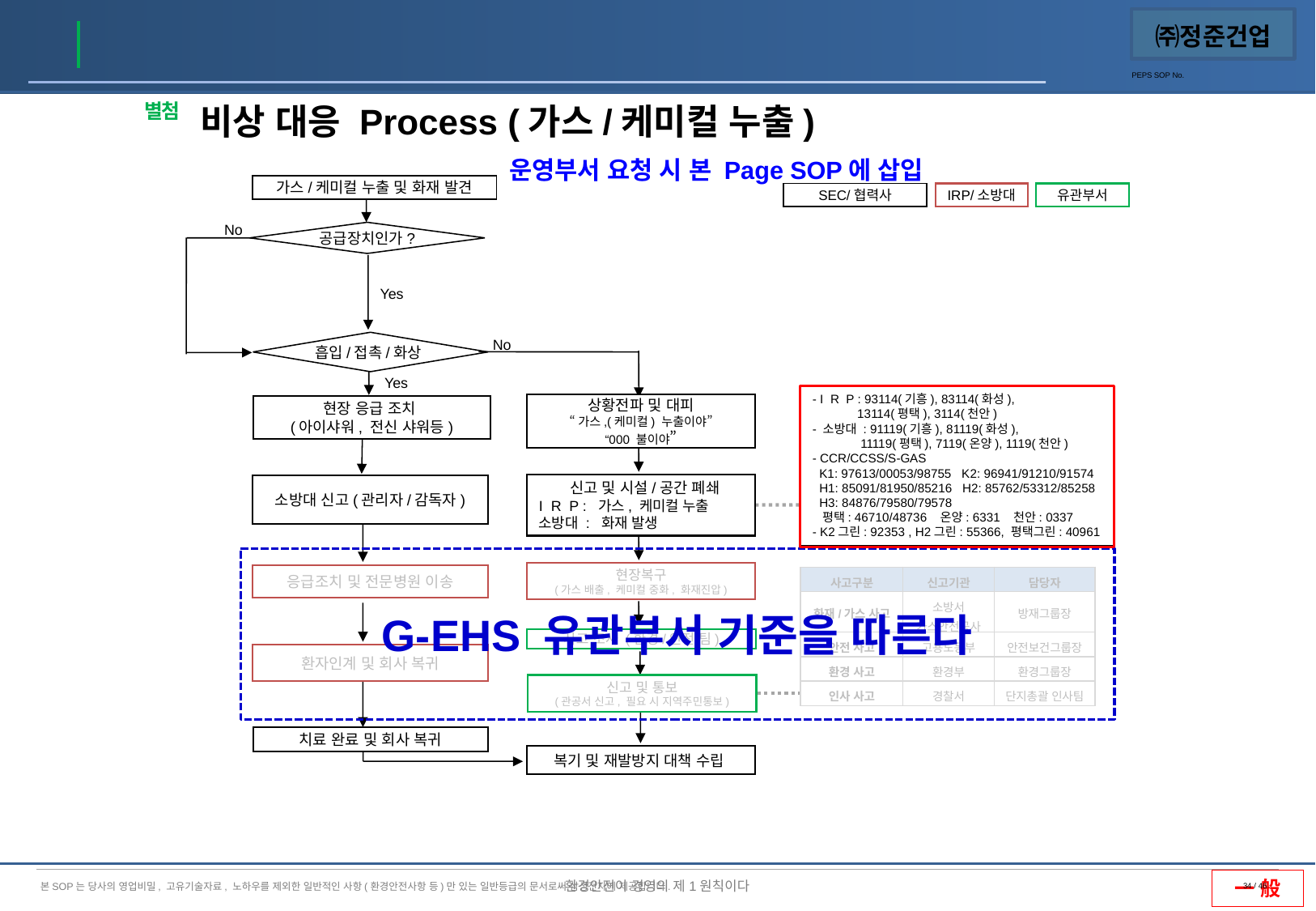

별첨
비상 대응 Process (가스/케미컬 누출)
운영부서 요청 시 본 Page SOP에 삽입
가스/케미컬 누출 및 화재 발견
SEC/협력사
IRP/소방대
유관부서

No
공급장치인가?

Yes
No
흡입/접촉/화상

Yes

- I  R  P : 93114(기흥), 83114(화성),
             13114(평택), 3114(천안)
- 소방대 : 91119(기흥), 81119(화성),
              11119(평택), 7119(온양), 1119(천안)
- CCR/CCSS/S-GAS
  K1: 97613/00053/98755   K2: 96941/91210/91574
  H1: 85091/81950/85216   H2: 85762/53312/85258
  H3: 84876/79580/79578
  평택: 46710/48736   온양: 6331   천안: 0337
- K2그린: 92353 , H2그린: 55366, 평택그린: 40961

상황전파 및 대피
“가스,(케미컬) 누출이야”
“000 불이야”
현장 응급 조치
(아이샤워, 전신 샤워등)

  신고 및 시설/공간 폐쇄
I  R  P :  가스, 케미컬 누출
소방대 :  화재 발생
소방대 신고(관리자/감독자)

G-EHS 유관부서 기준을 따른다
현장복구
(가스 배출, 케미컬 중화, 화재진압)
응급조치 및 전문병원 이송
| 사고구분 | 신고기관 | 담당자 |
| --- | --- | --- |
| 화재/가스 사고 | 소방서 가스안전공사 | 방재그룹장 |
| 안전 사고 | 고용노동부 | 안전보건그룹장 |
| 환경 사고 | 환경부 | 환경그룹장 |
| 인사 사고 | 경찰서 | 단지총괄 인사팀 |

사고 조사 (환경/안전 팀)
환자인계 및 회사 복귀

신고 및 통보
(관공서 신고, 필요 시 지역주민통보)

치료 완료 및 회사 복귀

복기 및 재발방지 대책 수립